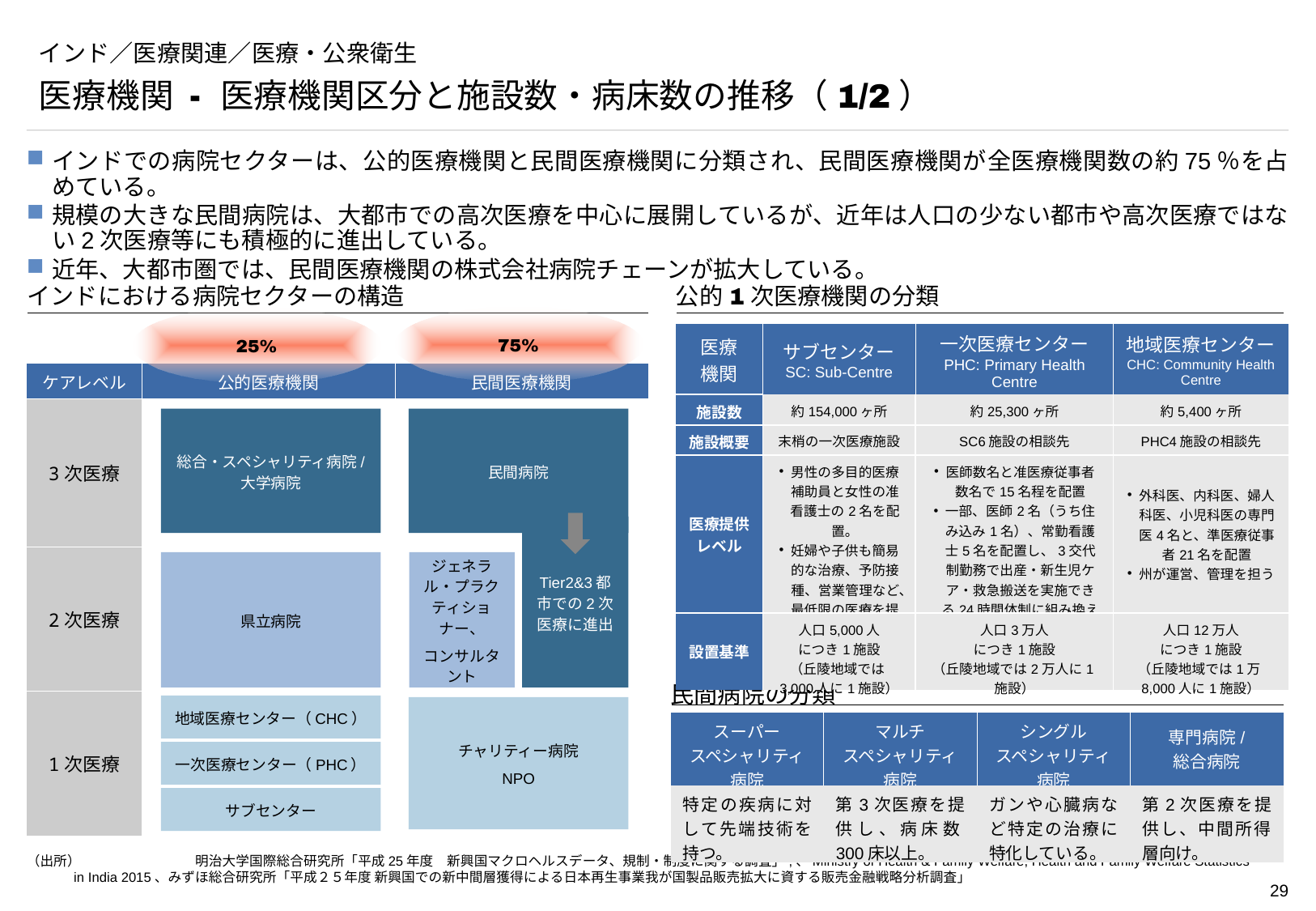

# インド／医療関連／医療・公衆衛生
医療機関 - 医療機関区分と施設数・病床数の推移（1/2）
インドでの病院セクターは、公的医療機関と民間医療機関に分類され、民間医療機関が全医療機関数の約75％を占めている。
規模の大きな民間病院は、大都市での高次医療を中心に展開しているが、近年は人口の少ない都市や高次医療ではない2次医療等にも積極的に進出している。
近年、大都市圏では、民間医療機関の株式会社病院チェーンが拡大している。
インドにおける病院セクターの構造
公的1次医療機関の分類
75%
25%
| 医療 機関 | サブセンター SC: Sub-Centre | 一次医療センター PHC: Primary Health Centre | 地域医療センター CHC: Community Health Centre |
| --- | --- | --- | --- |
| 施設数 | 約154,000ヶ所 | 約25,300ヶ所 | 約5,400ヶ所 |
| 施設概要 | 末梢の一次医療施設 | SC6施設の相談先 | PHC4施設の相談先 |
| 医療提供レベル | 男性の多目的医療補助員と女性の准看護士の2名を配置。 妊婦や子供も簡易的な治療、予防接種、営業管理など、最低限の医療を提供 | 医師数名と准医療従事者数名で15名程を配置 一部、医師2名（うち住み込み1名）、常勤看護士5名を配置し、3交代制勤務で出産・新生児ケア・救急搬送を実施できる24時間体制に組み換えを進めている | 外科医、内科医、婦人科医、小児科医の専門医4名と、準医療従事者21名を配置 州が運営、管理を担う |
| 設置基準 | 人口5,000人 につき1施設 （丘陵地域では3,000人に1施設） | 人口3万人 につき1施設 （丘陵地域では2万人に1施設） | 人口12万人 につき1施設 （丘陵地域では1万8,000人に1施設） |
| ケアレベル | 公的医療機関 | 民間医療機関 |
| --- | --- | --- |
| 3次医療 |  |  |
|  |  |  |
| 2次医療 |  |  |
|  |  |  |
| 1次医療 |  |  |
|  |  |  |
総合・スペシャリティ病院/
大学病院
民間病院

Tier2&3都市での2次医療に進出
県立病院
ジェネラル・プラクティショナー、
コンサルタント
民間病院の分類
地域医療センター（CHC）
チャリティー病院
NPO
| スーパー スペシャリティ病院 | マルチ スペシャリティ病院 | シングル スペシャリティ病院 | 専門病院/ 総合病院 |
| --- | --- | --- | --- |
| 特定の疾病に対して先端技術を持つ。 | 第3次医療を提供し、病床数300床以上。 | ガンや心臓病など特定の治療に特化している。 | 第2次医療を提供し、中間所得層向け。 |
一次医療センター（PHC）
サブセンター
（出所）	明治大学国際総合研究所「平成25年度　新興国マクロヘルスデータ、規制・制度に関する調査」,、Ministry of Health & Family Welfare, Health and Family Welfare Statistics in India 2015、みずほ総合研究所「平成２５年度 新興国での新中間層獲得による日本再生事業我が国製品販売拡大に資する販売金融戦略分析調査」